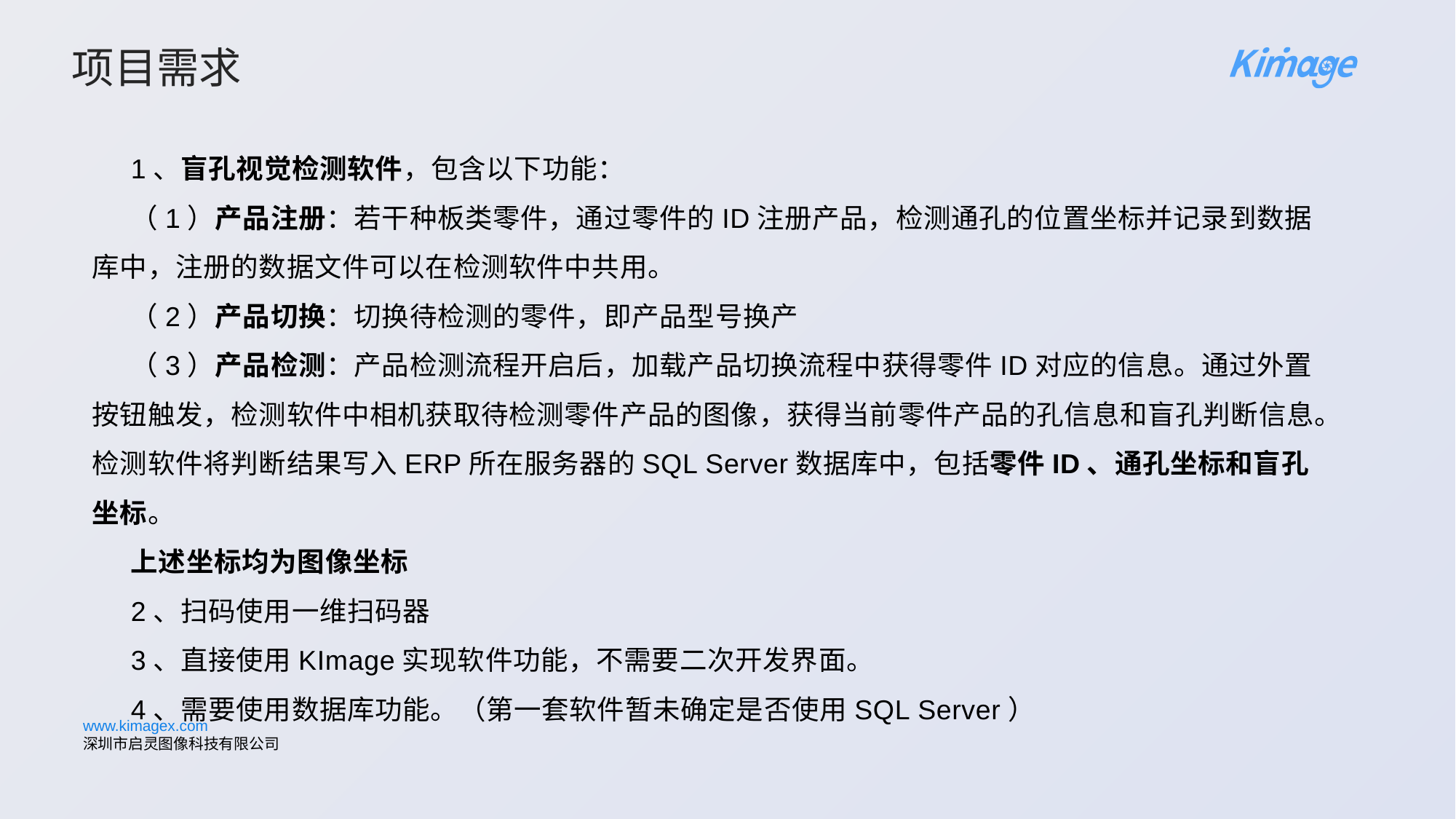

项目需求
1、盲孔视觉检测软件，包含以下功能：
（1）产品注册：若干种板类零件，通过零件的ID注册产品，检测通孔的位置坐标并记录到数据库中，注册的数据文件可以在检测软件中共用。
（2）产品切换：切换待检测的零件，即产品型号换产
（3）产品检测：产品检测流程开启后，加载产品切换流程中获得零件ID对应的信息。通过外置按钮触发，检测软件中相机获取待检测零件产品的图像，获得当前零件产品的孔信息和盲孔判断信息。检测软件将判断结果写入ERP所在服务器的SQL Server数据库中，包括零件ID、通孔坐标和盲孔坐标。
上述坐标均为图像坐标
2、扫码使用一维扫码器
3、直接使用KImage实现软件功能，不需要二次开发界面。
4、需要使用数据库功能。（第一套软件暂未确定是否使用SQL Server）